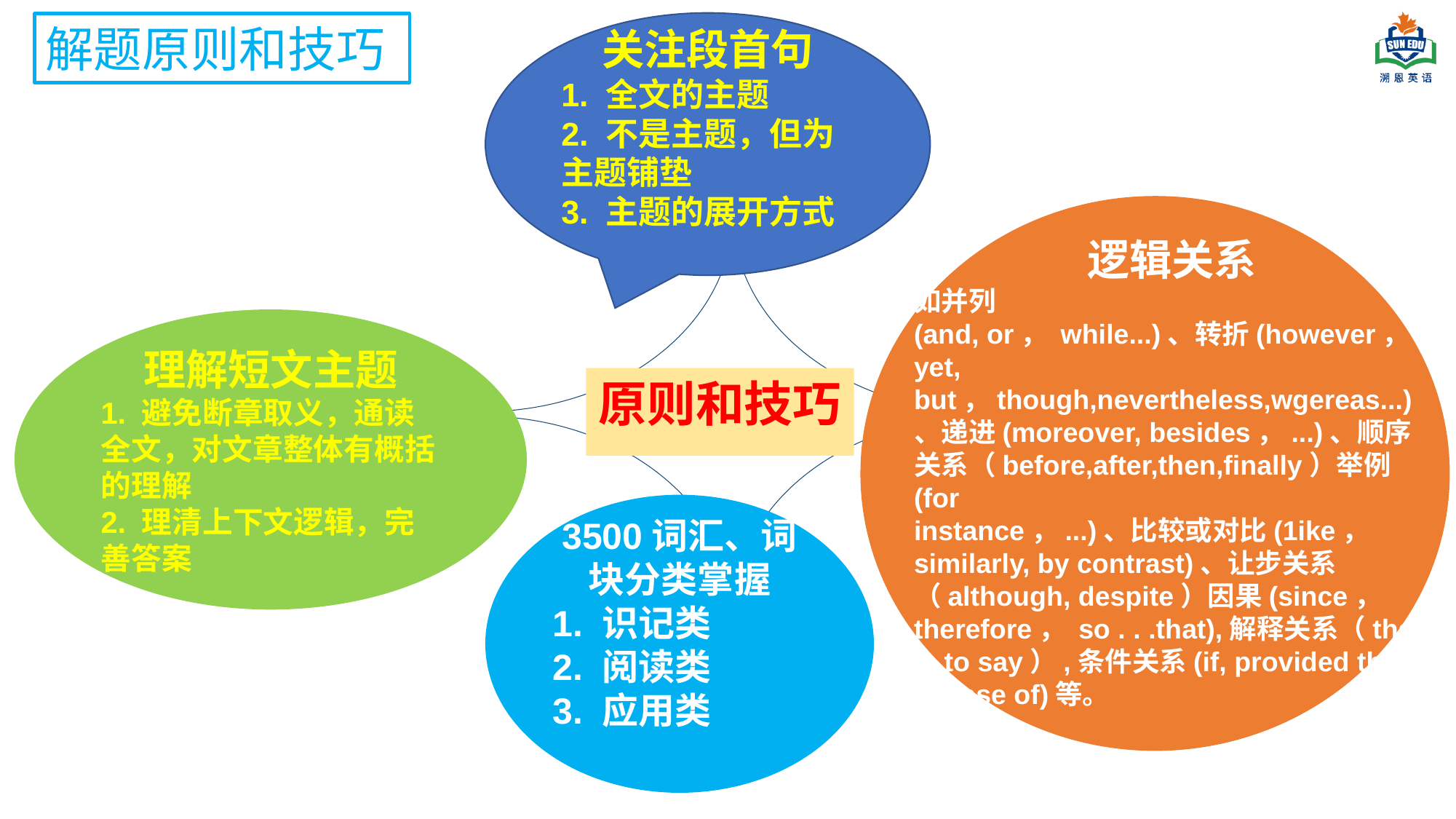

关注段首句
1. 全文的主题
2. 不是主题，但为主题铺垫
3. 主题的展开方式

解题原则和技巧

逻辑关系
如并列
(and, or， while...)、转折(however， yet, but，though,nevertheless,wgereas...)、递进(moreover, besides，...)、顺序关系（before,after,then,finally）举例(for
instance，...)、比较或对比(1ike， similarly, by contrast)、让步关系（although, despite）因果(since， therefore， so . . .that),解释关系（that is to say）,条件关系(if, provided that, in case of)等。

理解短文主题
1. 避免断章取义，通读全文，对文章整体有概括的理解
2. 理清上下文逻辑，完善答案

原则和技巧

3500词汇、词块分类掌握
1. 识记类
2. 阅读类
3. 应用类